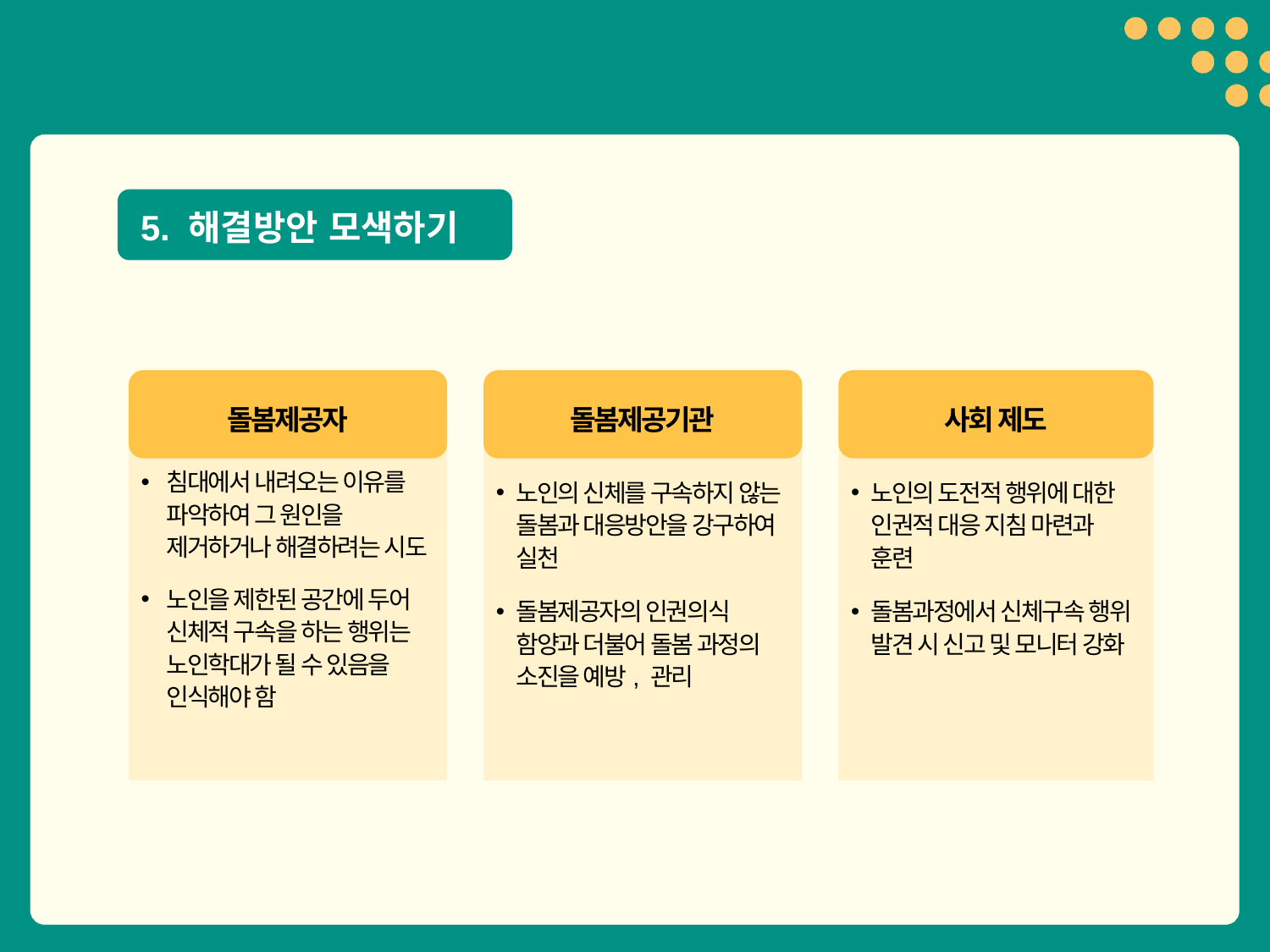

5. 해결방안 모색하기
돌봄제공자
돌봄제공기관
사회 제도

침대에서 내려오는 이유를 파악하여 그 원인을 제거하거나 해결하려는 시도
노인을 제한된 공간에 두어 신체적 구속을 하는 행위는 노인학대가 될 수 있음을 인식해야 함

노인의 신체를 구속하지 않는 돌봄과 대응방안을 강구하여 실천
돌봄제공자의 인권의식 함양과 더불어 돌봄 과정의 소진을 예방, 관리

노인의 도전적 행위에 대한 인권적 대응 지침 마련과 훈련
돌봄과정에서 신체구속 행위 발견 시 신고 및 모니터 강화
22